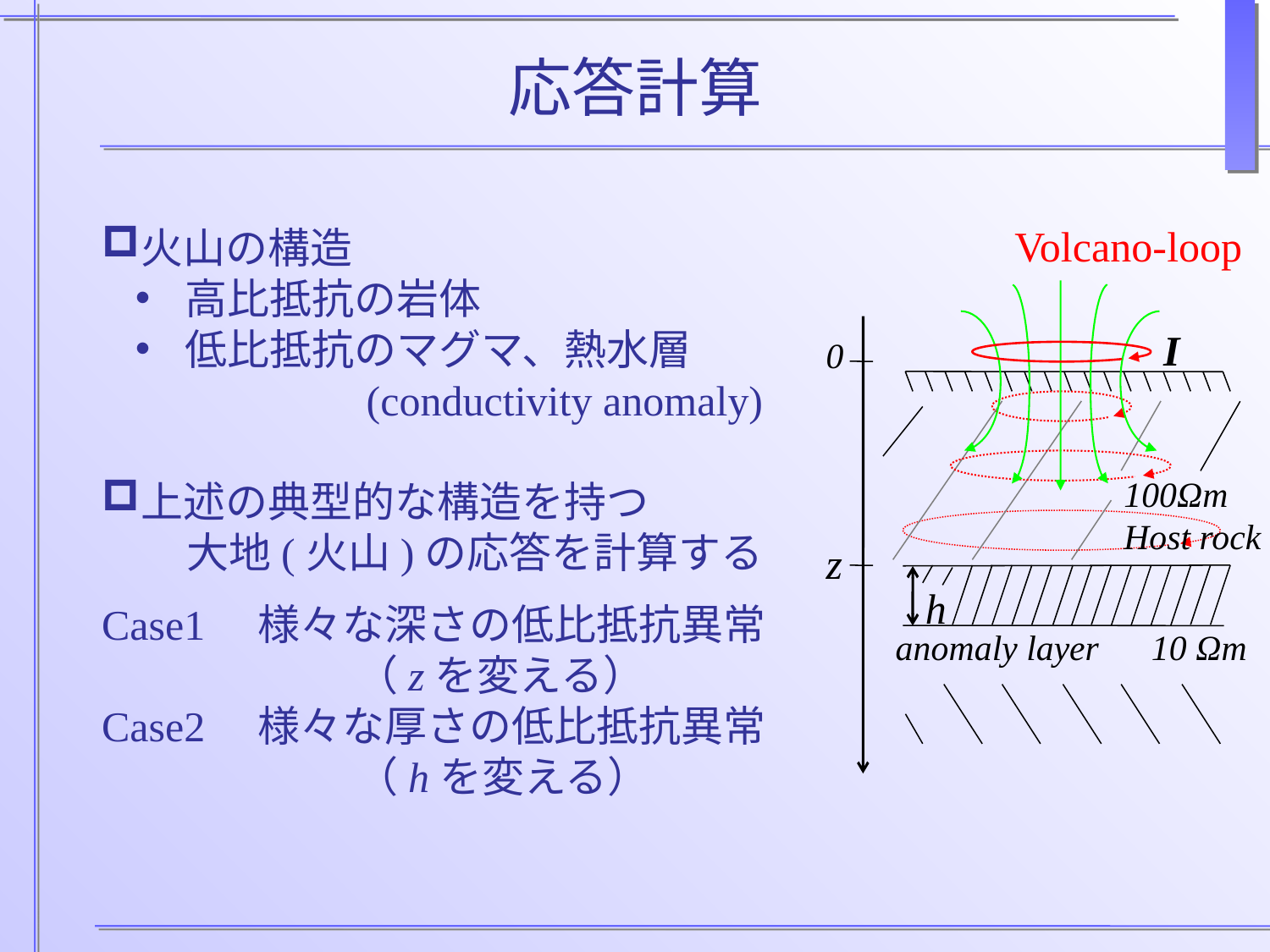

# 応答計算
Volcano-loop
火山の構造
 高比抵抗の岩体
 低比抵抗のマグマ、熱水層
                         (conductivity anomaly)

上述の典型的な構造を持つ
　　大地(火山)の応答を計算する

Case1　様々な深さの低比抵抗異常
　　　　　　（zを変える）
Case2　様々な厚さの低比抵抗異常
　　　　　　（hを変える）

I
0

100Ωm
Host rock

z
h
anomaly layer　10 Ωm